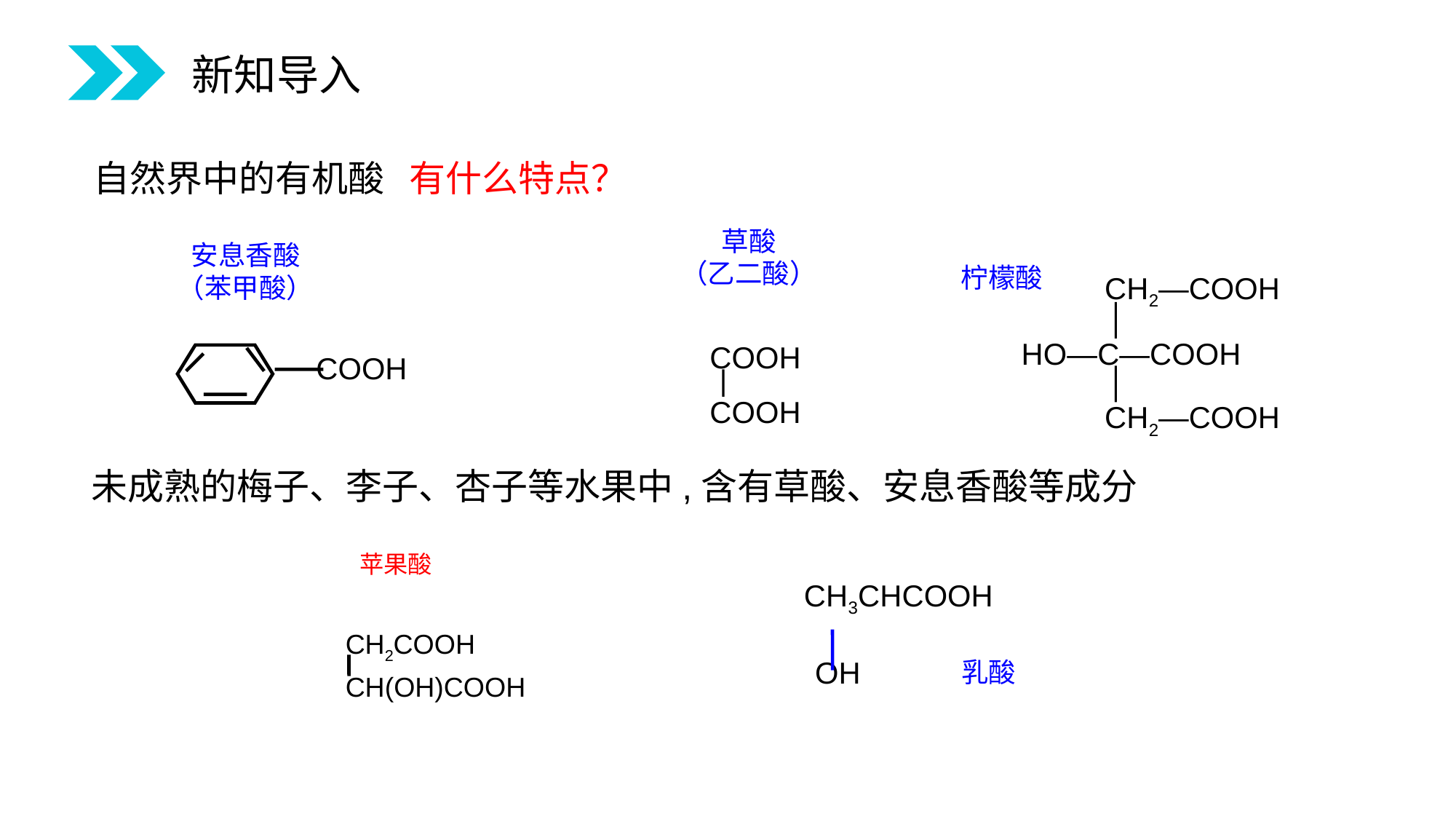

新知导入

自然界中的有机酸   有什么特点？
草酸
（乙二酸）
安息香酸
（苯甲酸）
COOH

COOH
COOH

未成熟的梅子、李子、杏子等水果中,含有草酸、安息香酸等成分
柠檬酸
CH2—COOH

HO—C—COOH

CH2—COOH
苹果酸
CH2COOH

CH(OH)COOH
CH3CHCOOH

OH
乳酸